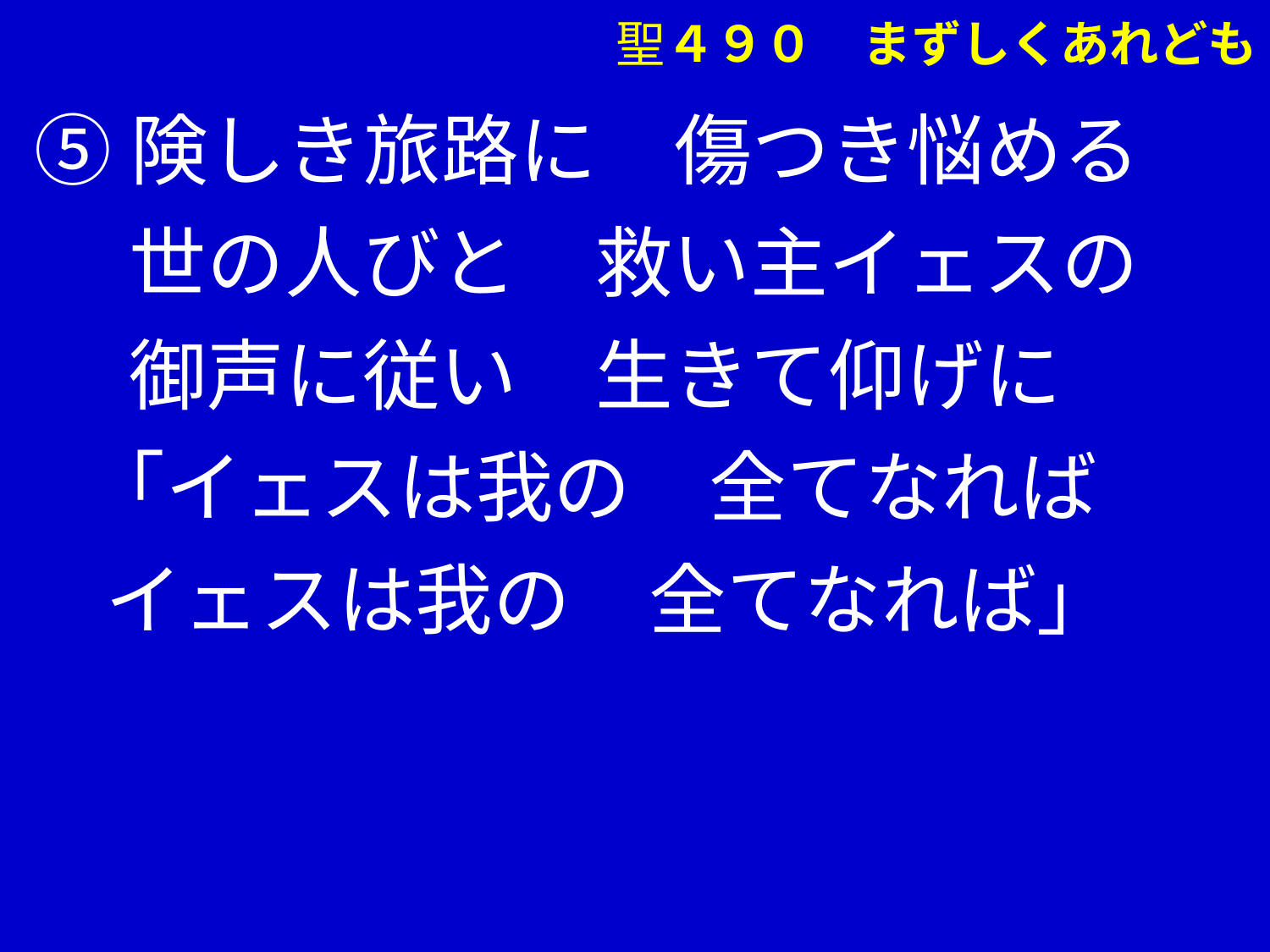

⑤険しき旅路に　傷つき悩める
　 世の人びと　救い主イェスの
　 御声に従い　生きて仰げに
  「イェスは我の　全てなれば
   イェスは我の　全てなれば」

聖４９０　まずしくあれども